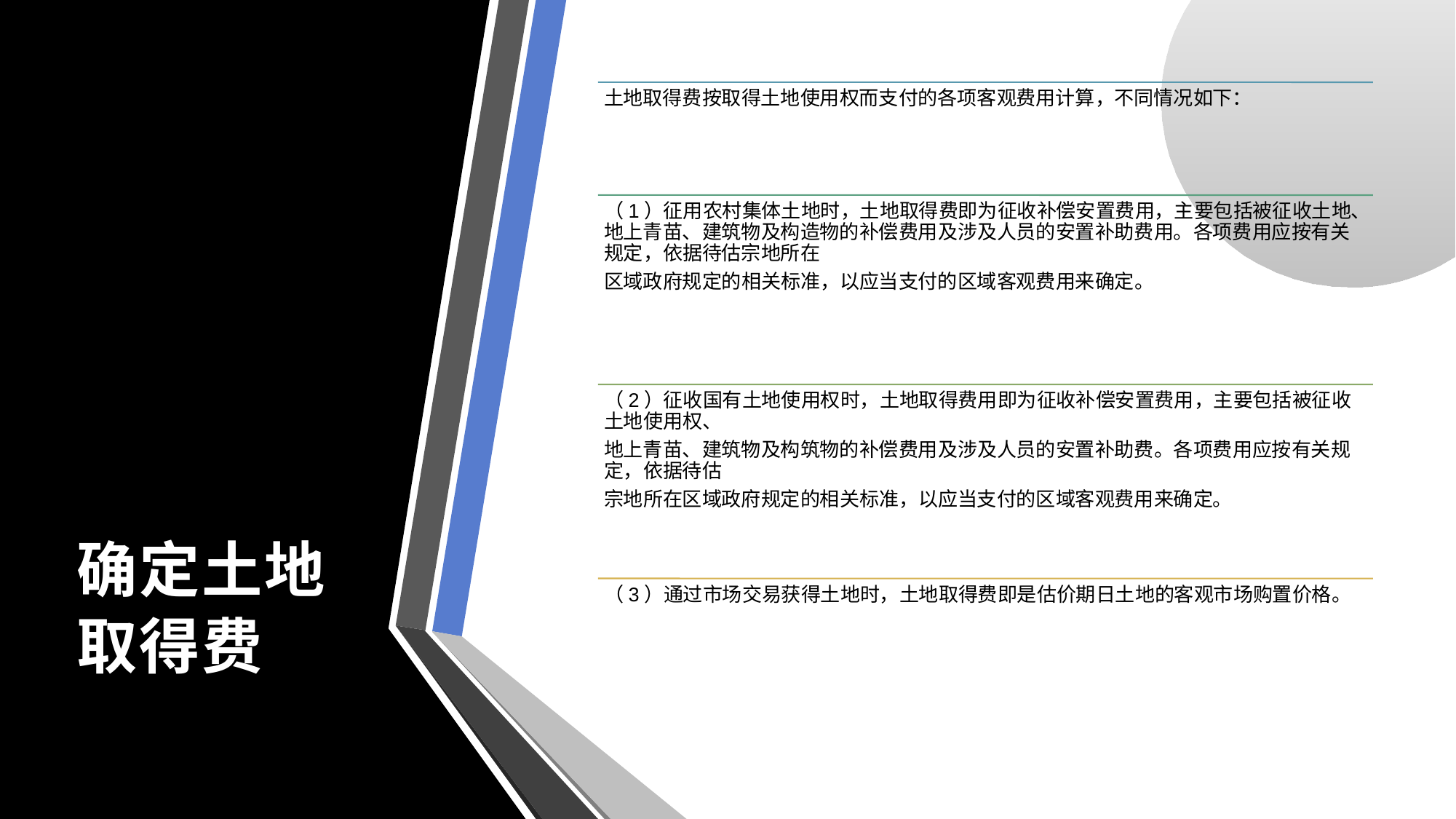

确定土地取得费
土地取得费按取得土地使用权而支付的各项客观费用计算，不同情况如下：
（1）征用农村集体土地时，土地取得费即为征收补偿安置费用，主要包括被征收土地、地上青苗、建筑物及构造物的补偿费用及涉及人员的安置补助费用。各项费用应按有关规定，依据待估宗地所在
区域政府规定的相关标准，以应当支付的区域客观费用来确定。
（2）征收国有土地使用权时，土地取得费用即为征收补偿安置费用，主要包括被征收土地使用权、
地上青苗、建筑物及构筑物的补偿费用及涉及人员的安置补助费。各项费用应按有关规定，依据待估
宗地所在区域政府规定的相关标准，以应当支付的区域客观费用来确定。
（3）通过市场交易获得土地时，土地取得费即是估价期日土地的客观市场购置价格。